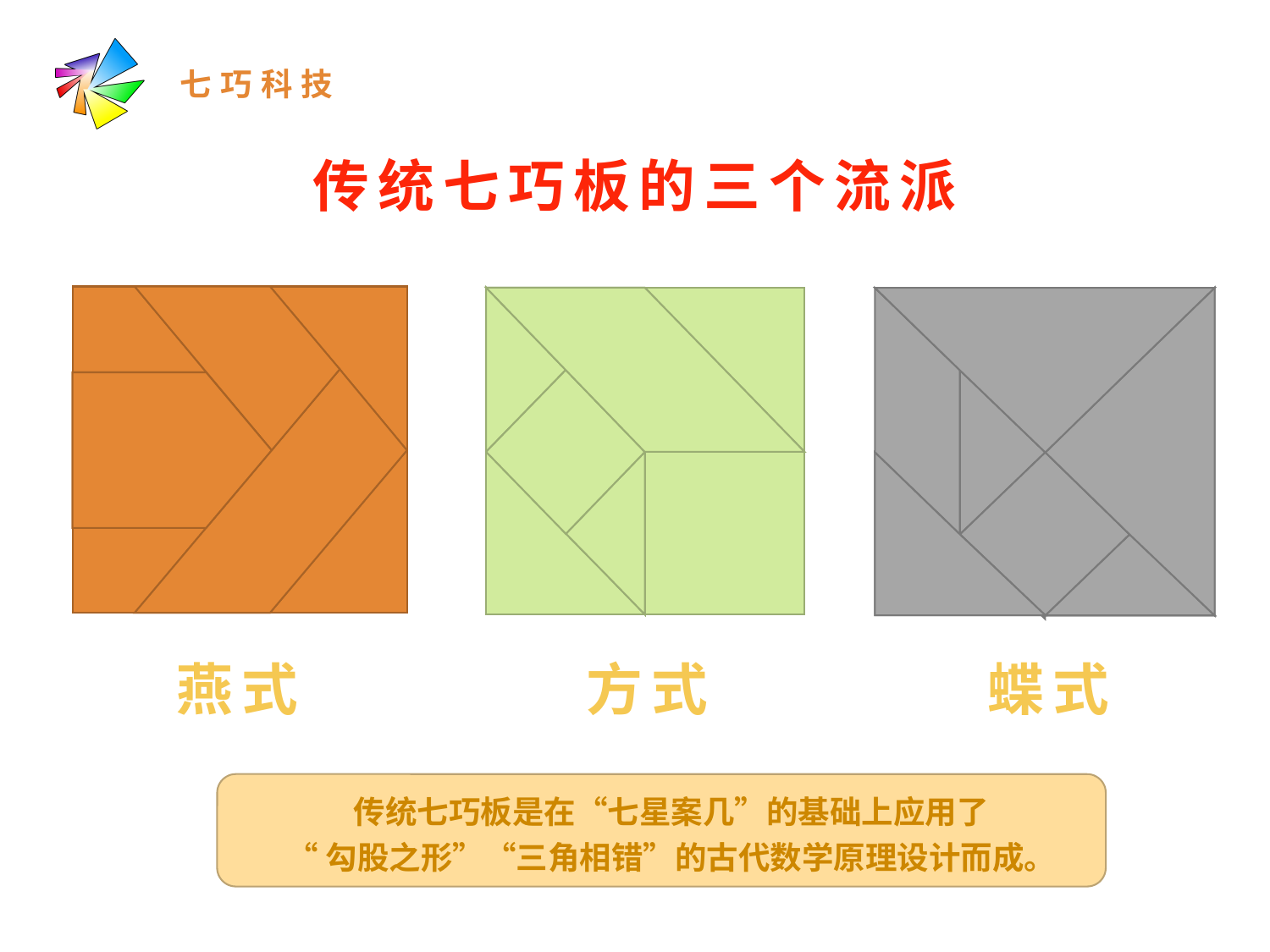

传统七巧板的三个流派

燕式
方式
蝶式

传统七巧板是在“七星案几”的基础上应用了
“勾股之形”“三角相错”的古代数学原理设计而成。